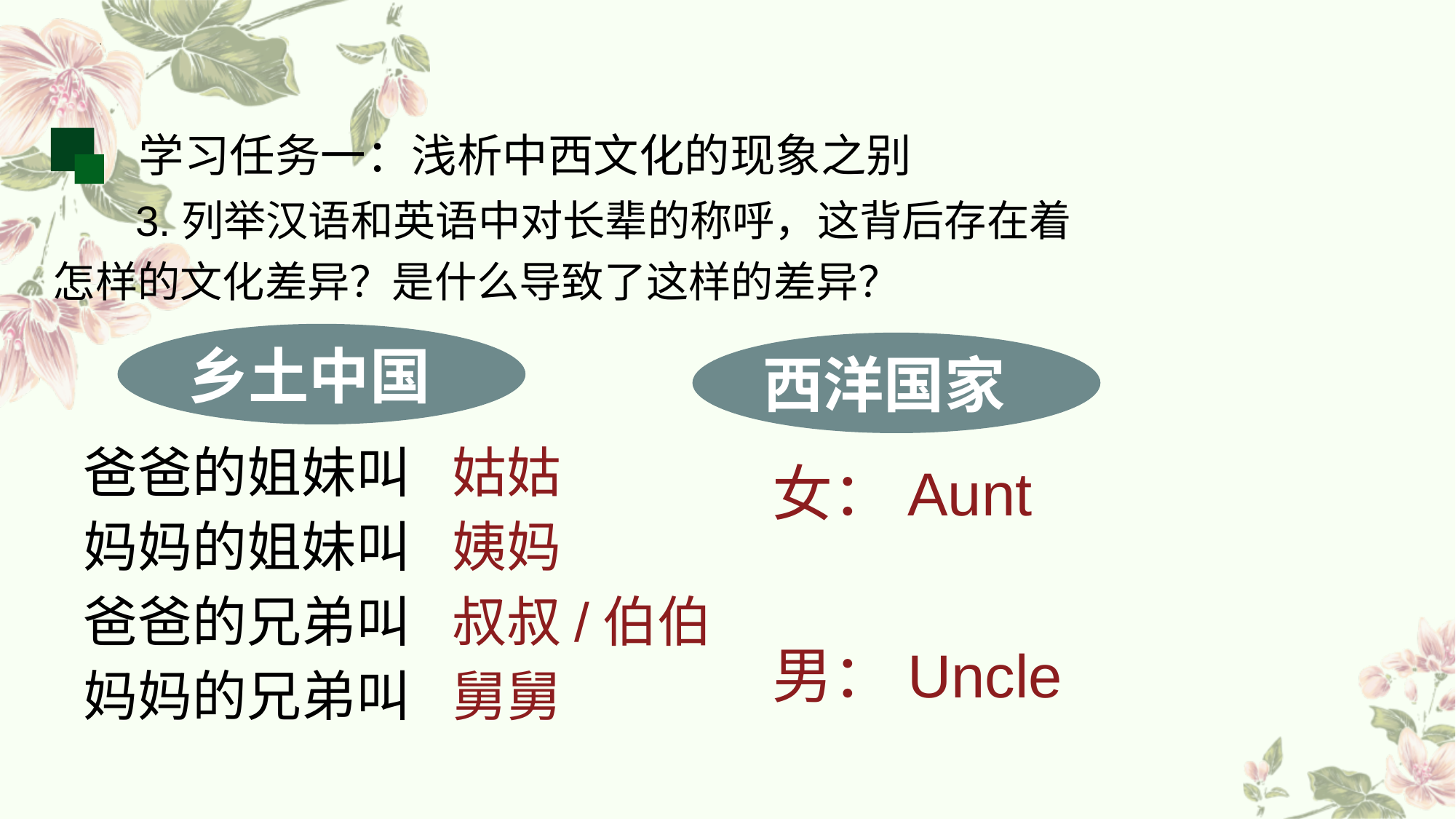

学习任务一：浅析中西文化的现象之别

       3.列举汉语和英语中对长辈的称呼，这背后存在着怎样的文化差异？是什么导致了这样的差异？
乡土中国
西洋国家
姑姑
姨妈
叔叔/伯伯
舅舅
爸爸的姐妹叫
妈妈的姐妹叫
爸爸的兄弟叫
妈妈的兄弟叫
女：Aunt

男：Uncle